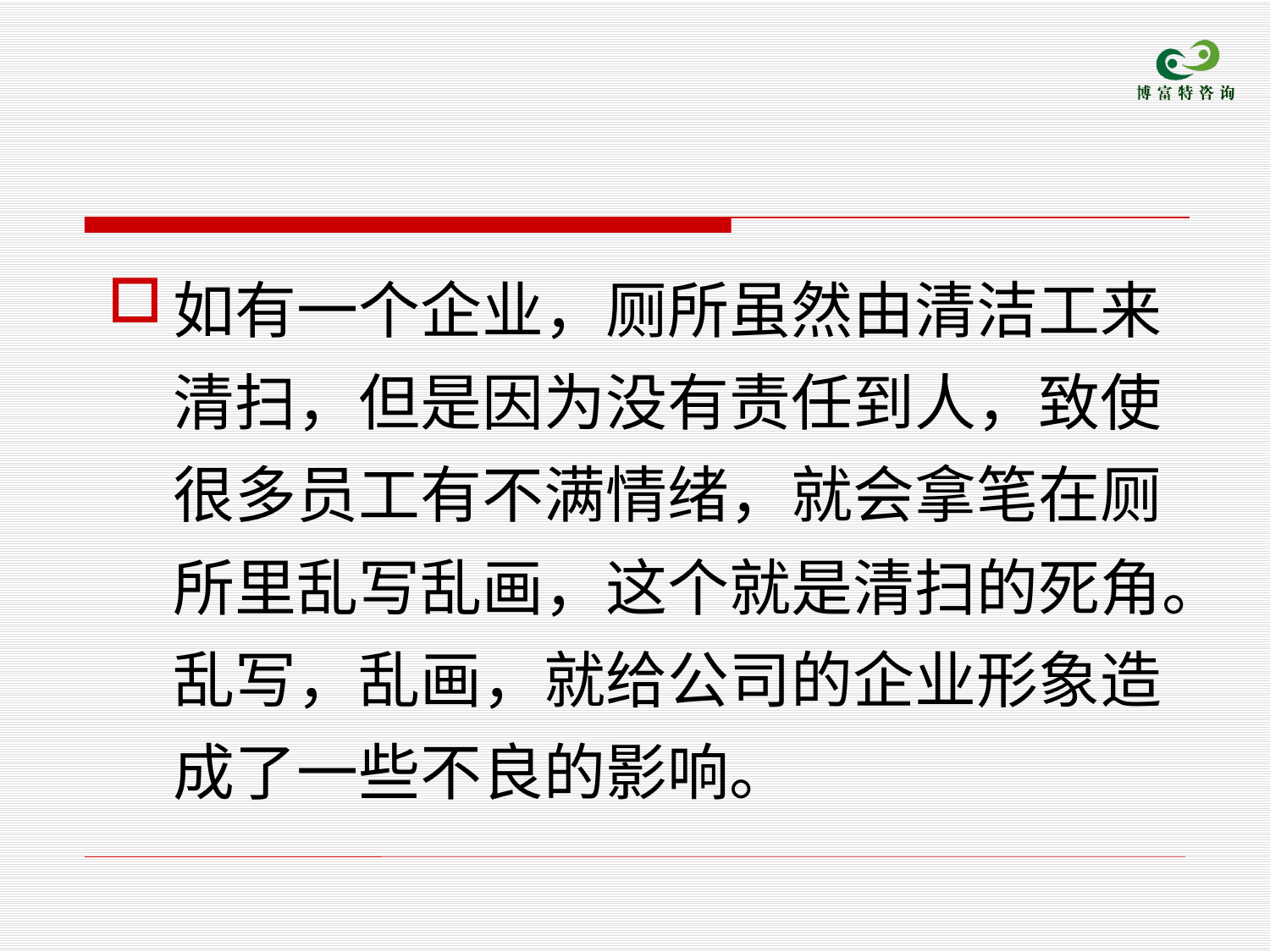

如有一个企业，厕所虽然由清洁工来清扫，但是因为没有责任到人，致使很多员工有不满情绪，就会拿笔在厕所里乱写乱画，这个就是清扫的死角。乱写，乱画，就给公司的企业形象造成了一些不良的影响。
198